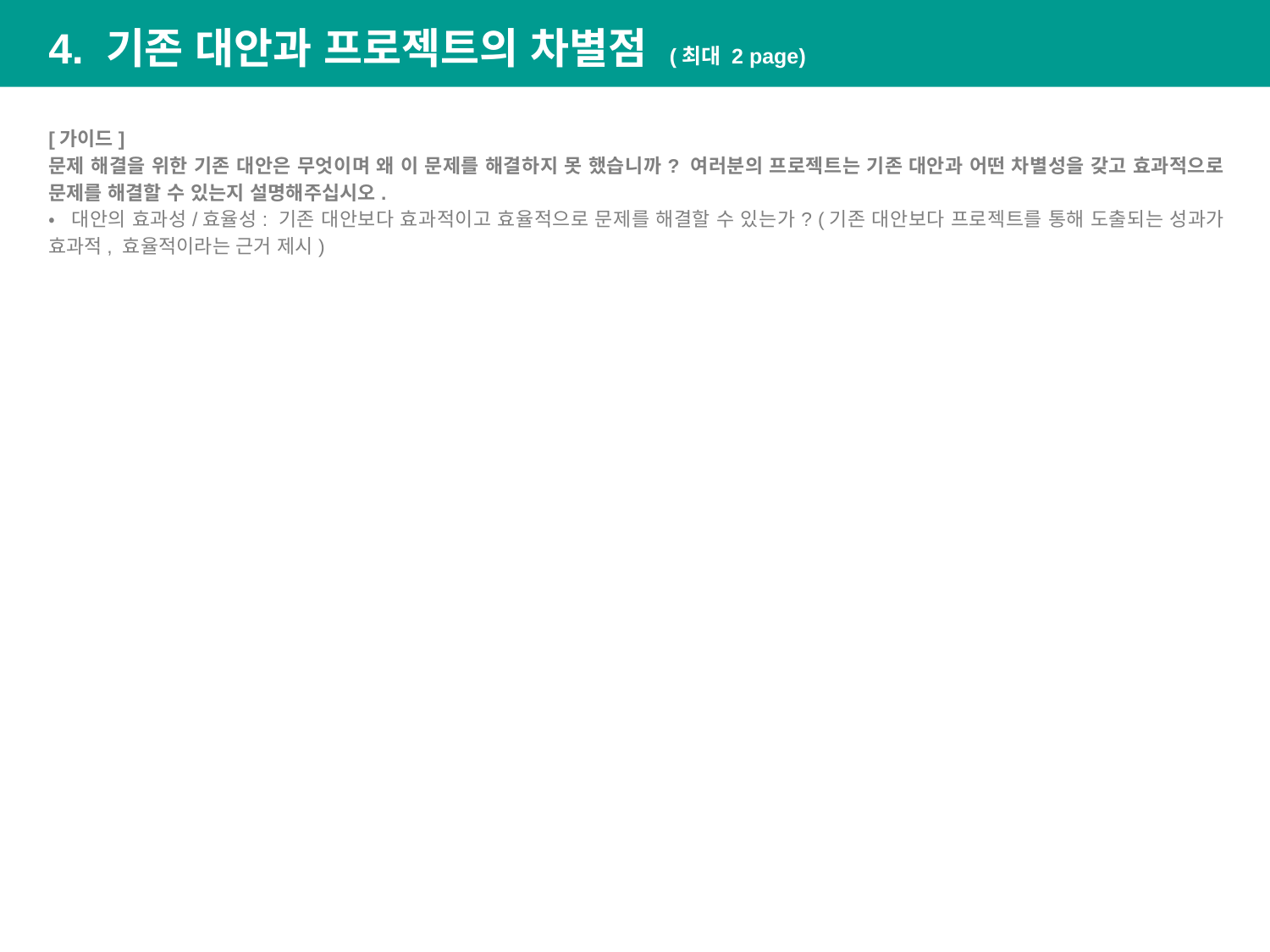

4. 기존 대안과 프로젝트의 차별점 (최대 2 page)
[가이드]
문제 해결을 위한 기존 대안은 무엇이며 왜 이 문제를 해결하지 못 했습니까? 여러분의 프로젝트는 기존 대안과 어떤 차별성을 갖고 효과적으로 문제를 해결할 수 있는지 설명해주십시오.
•  대안의 효과성/효율성: 기존 대안보다 효과적이고 효율적으로 문제를 해결할 수 있는가? (기존 대안보다 프로젝트를 통해 도출되는 성과가 효과적, 효율적이라는 근거 제시)